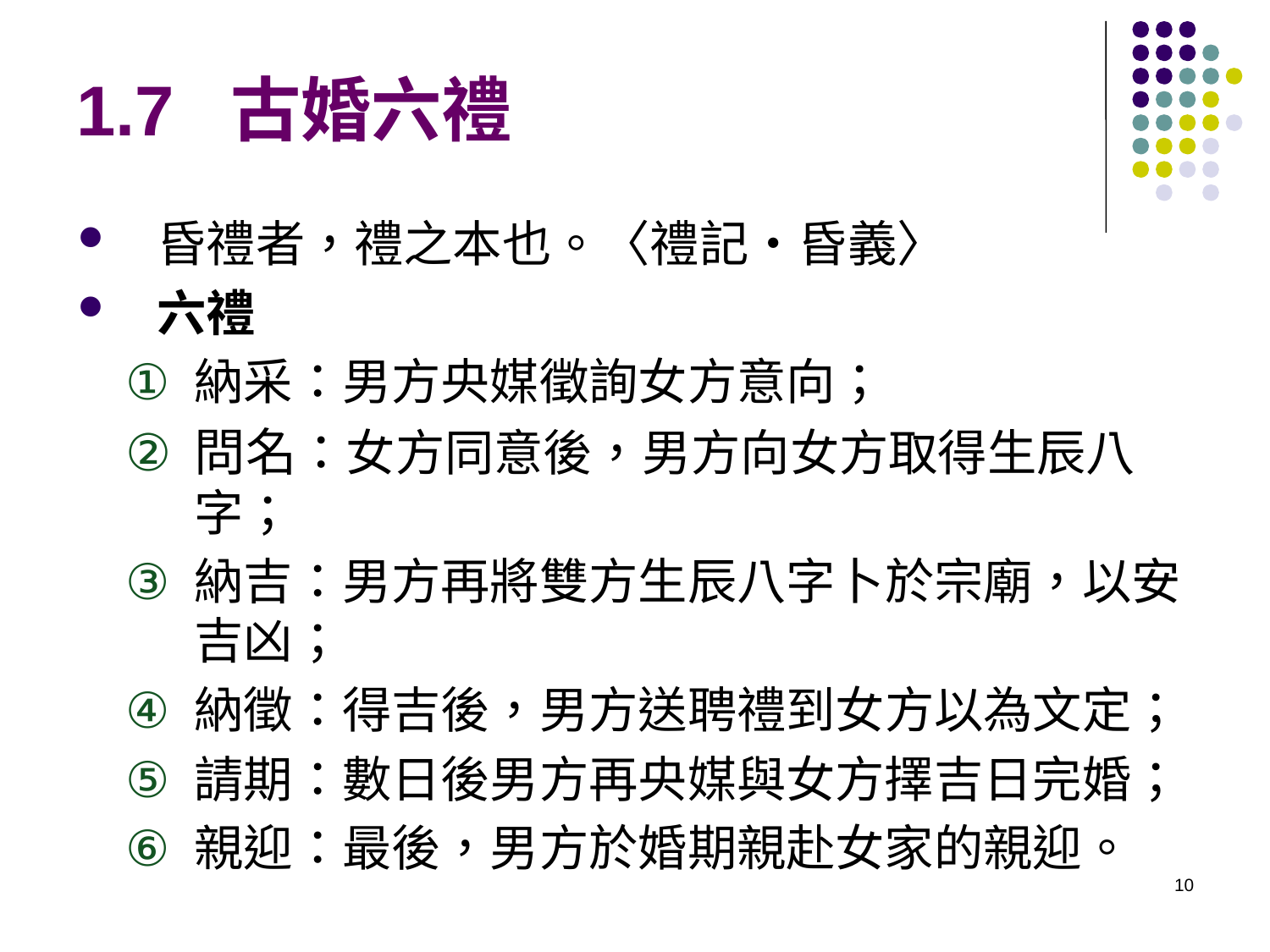

# 1.7  古婚六禮
昏禮者，禮之本也。〈禮記‧昏義〉
六禮
納采：男方央媒徵詢女方意向；
問名：女方同意後，男方向女方取得生辰八字；
納吉：男方再將雙方生辰八字卜於宗廟，以安吉凶；
納徵：得吉後，男方送聘禮到女方以為文定；
請期：數日後男方再央媒與女方擇吉日完婚；
親迎：最後，男方於婚期親赴女家的親迎。
10